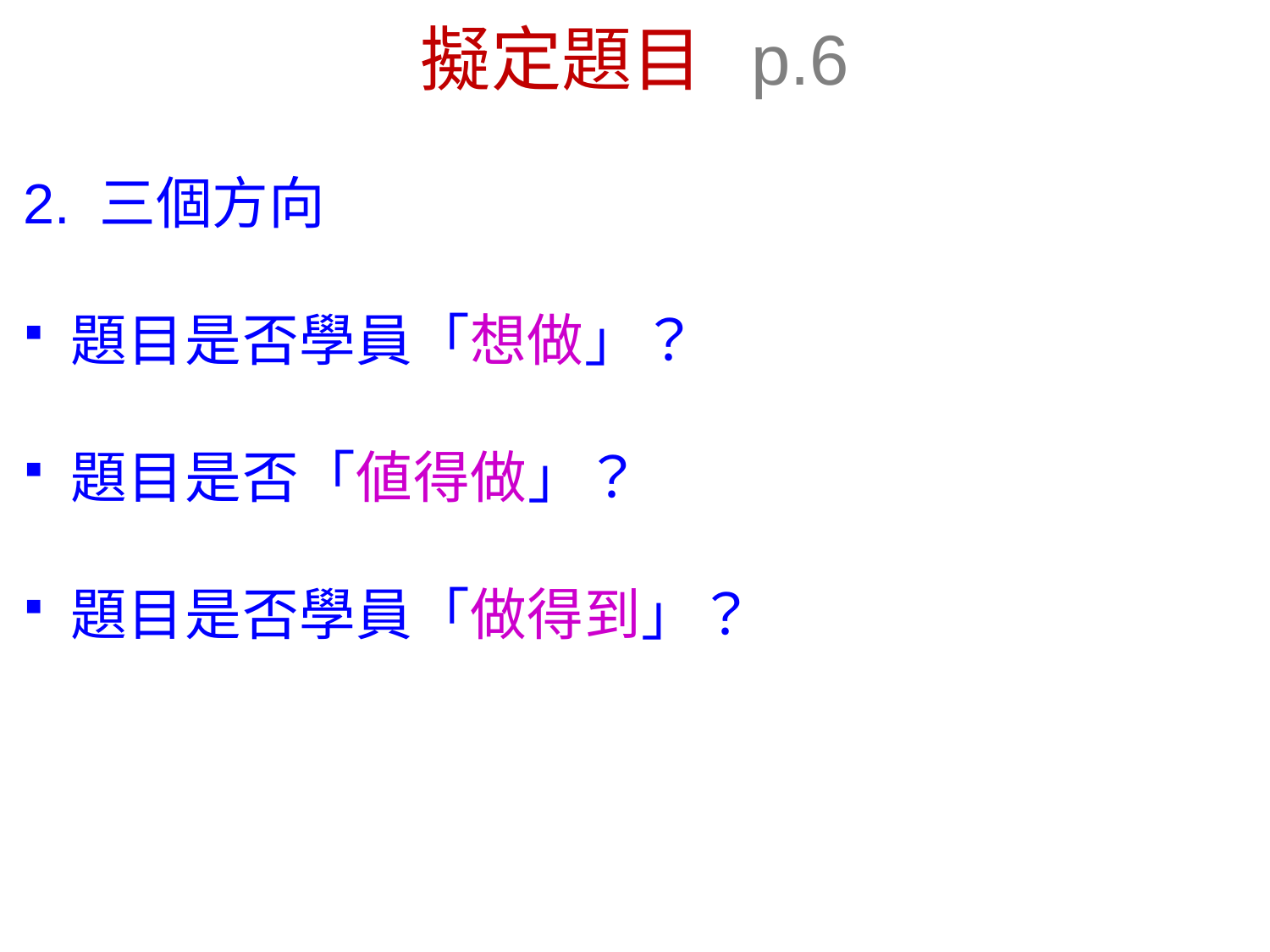

# 擬定題目  p.6
2. 三個方向
題目是否學員「想做」？
題目是否「値得做」？
題目是否學員「做得到」？